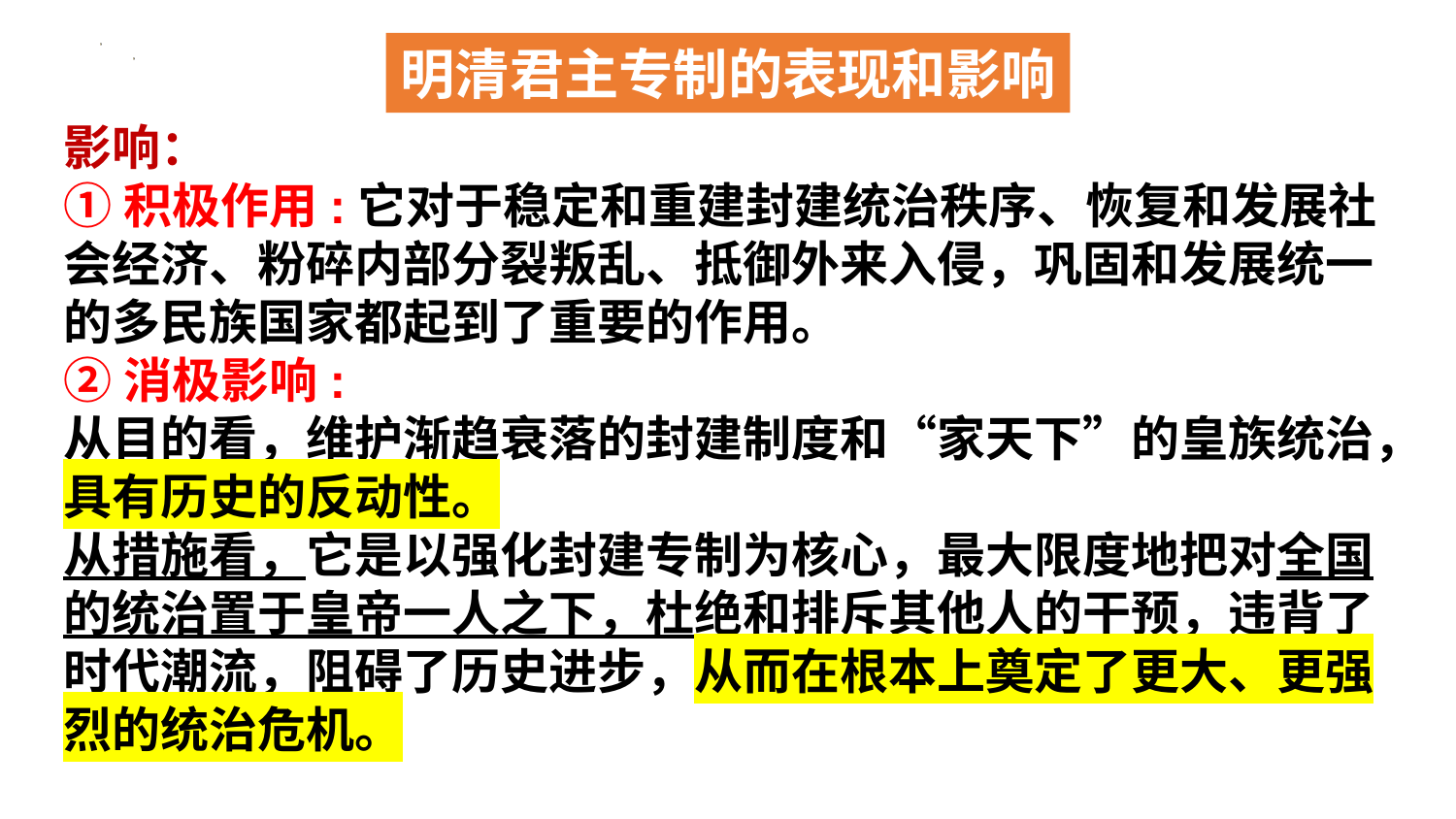

明清君主专制的表现和影响
影响：
①积极作用:它对于稳定和重建封建统治秩序、恢复和发展社会经济、粉碎内部分裂叛乱、抵御外来入侵，巩固和发展统一的多民族国家都起到了重要的作用。
②消极影响:
从目的看，维护渐趋衰落的封建制度和“家天下”的皇族统治，具有历史的反动性。
从措施看，它是以强化封建专制为核心，最大限度地把对全国的统治置于皇帝一人之下，杜绝和排斥其他人的干预，违背了时代潮流，阻碍了历史进步，从而在根本上奠定了更大、更强烈的统治危机。